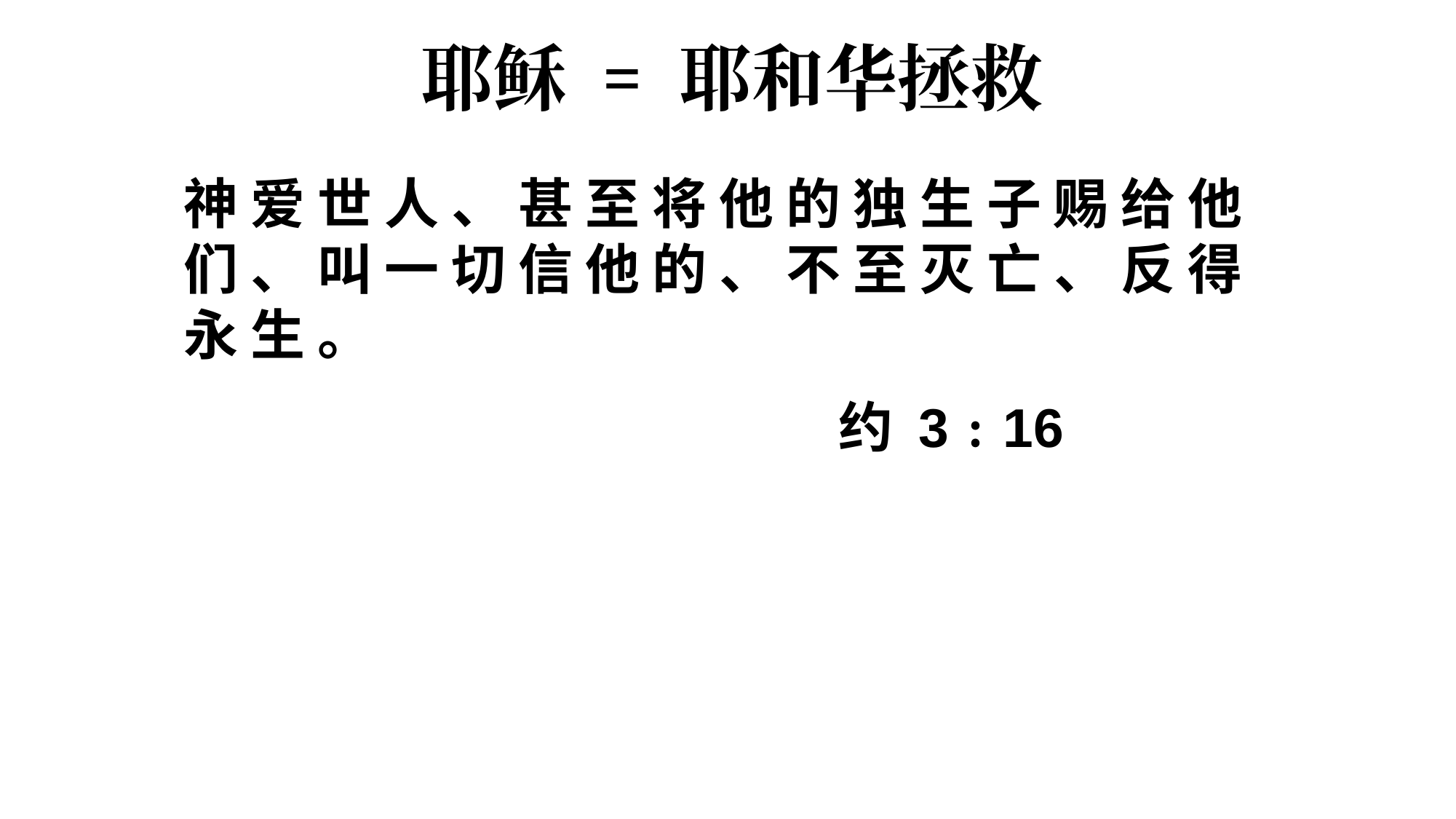

耶稣 = 耶和华拯救
神 爱 世 人 、 甚 至 将 他 的 独 生 子 赐 给 他 们 、 叫 一 切 信 他 的 、 不 至 灭 亡 、 反 得 永 生 。
						约 3﹕16